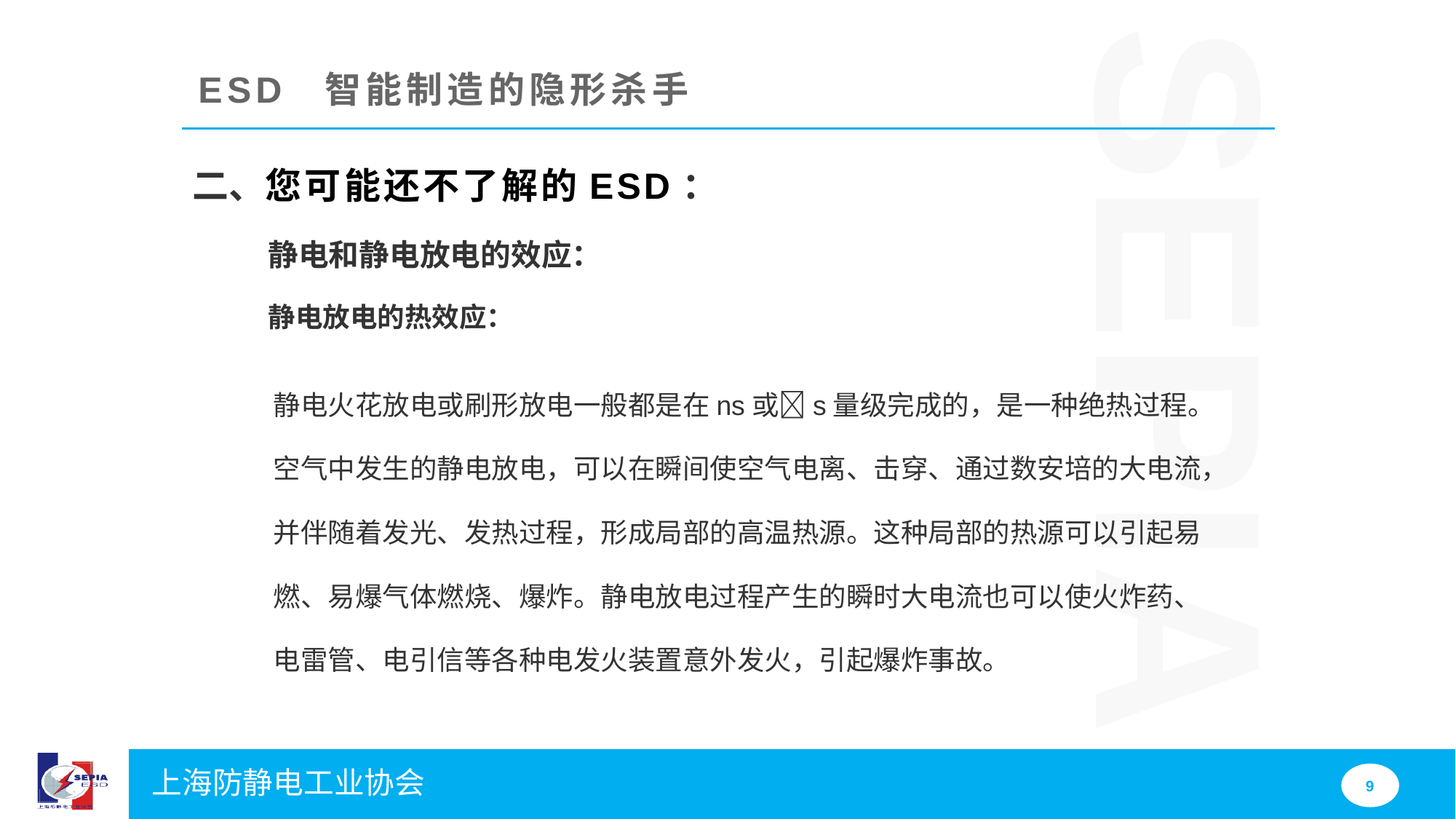

ESD  智能制造的隐形杀手
二、您可能还不了解的ESD：
静电和静电放电的效应：
静电放电的热效应：
静电火花放电或刷形放电一般都是在ns或μs量级完成的，是一种绝热过程。空气中发生的静电放电，可以在瞬间使空气电离、击穿、通过数安培的大电流，并伴随着发光、发热过程，形成局部的高温热源。这种局部的热源可以引起易燃、易爆气体燃烧、爆炸。静电放电过程产生的瞬时大电流也可以使火炸药、电雷管、电引信等各种电发火装置意外发火，引起爆炸事故。